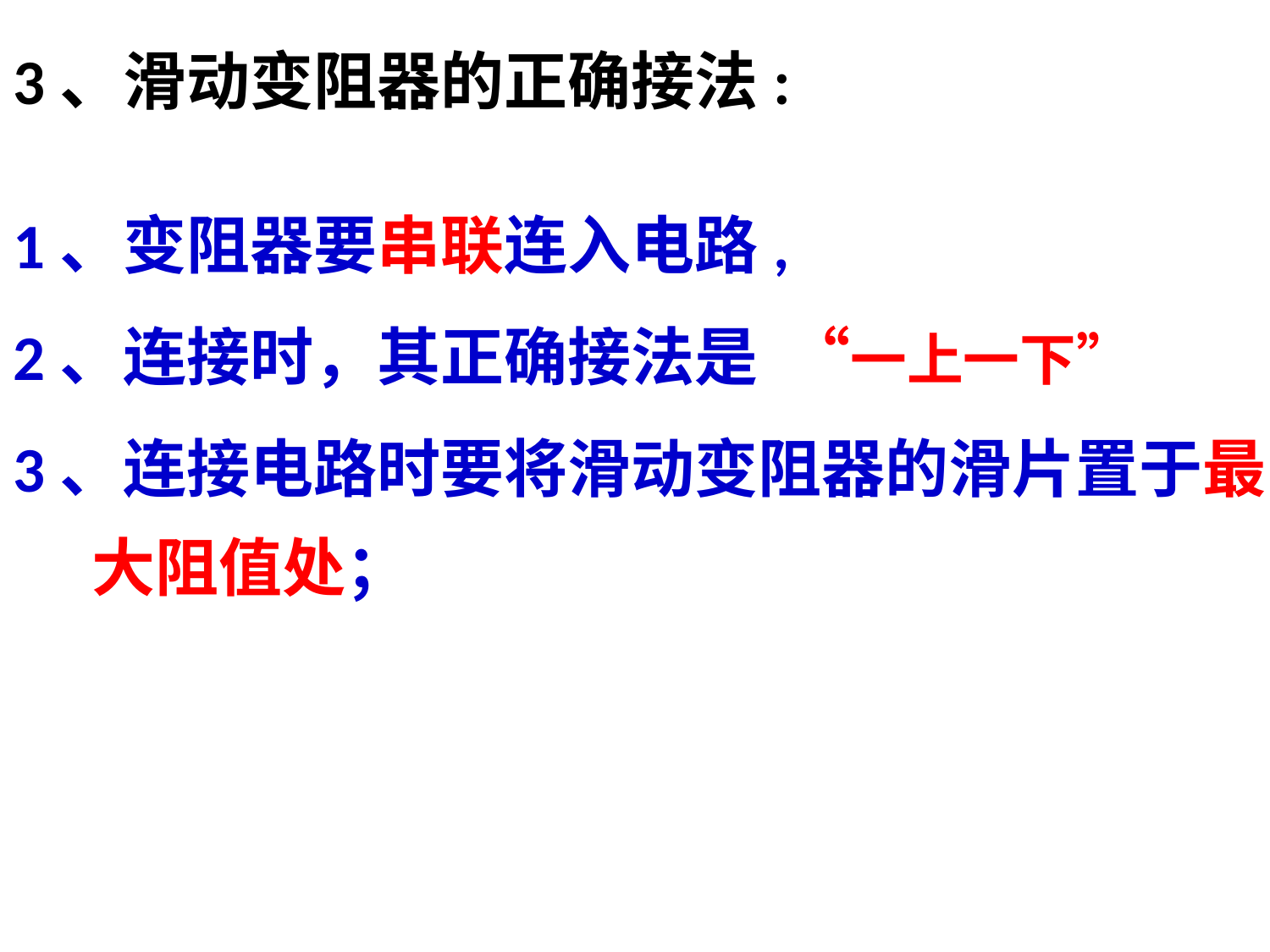

# 3、滑动变阻器的正确接法:
1、变阻器要串联连入电路,
2、连接时，其正确接法是  “一上一下”
3、连接电路时要将滑动变阻器的滑片置于最大阻值处；